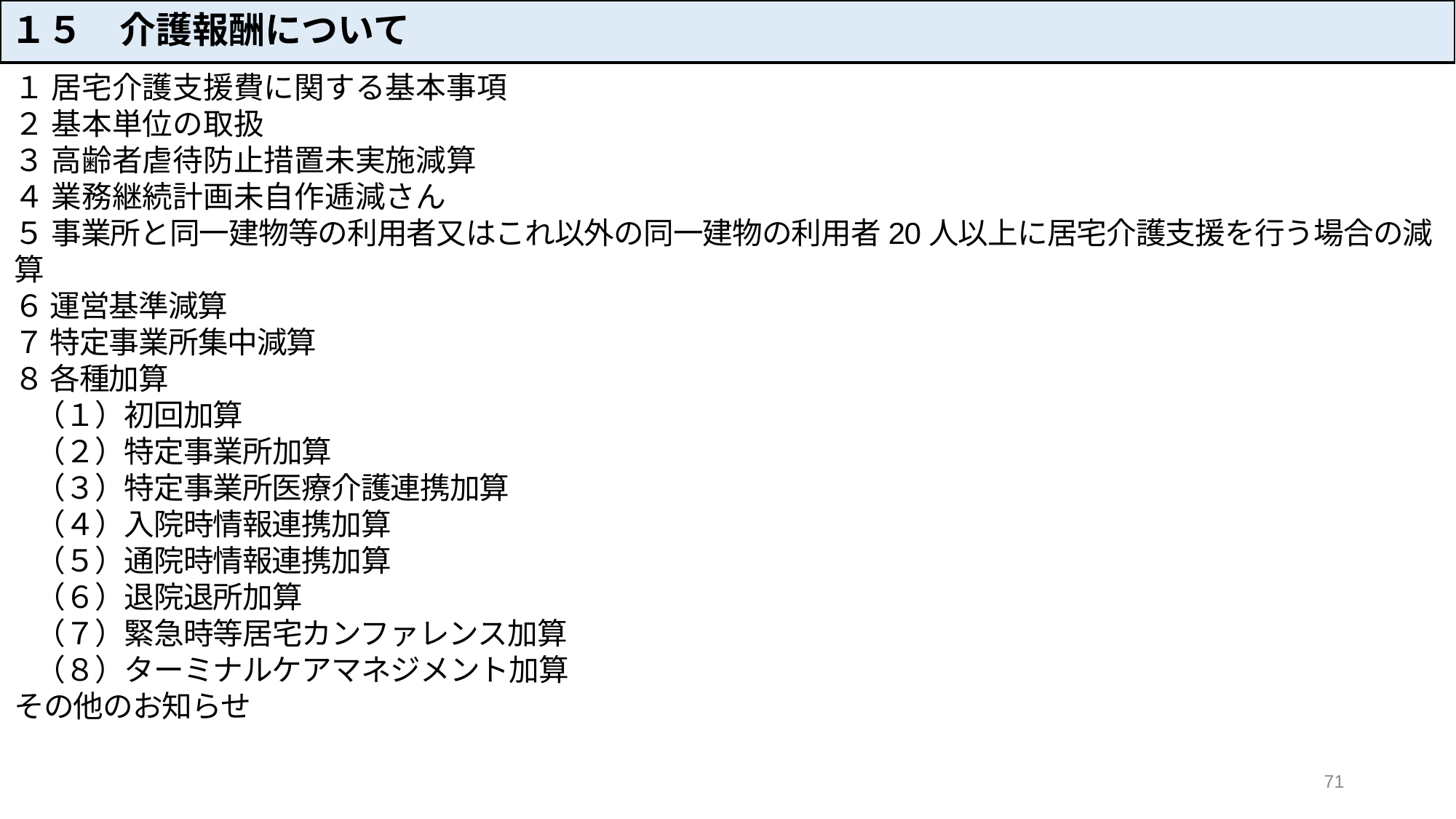

１５　介護報酬について
１ 居宅介護支援費に関する基本事項
２ 基本単位の取扱
３ 高齢者虐待防止措置未実施減算
４ 業務継続計画未自作逓減さん
５ 事業所と同一建物等の利用者又はこれ以外の同一建物の利用者20人以上に居宅介護支援を行う場合の減算
６ 運営基準減算
７ 特定事業所集中減算
８ 各種加算
（１）初回加算
（２）特定事業所加算
（３）特定事業所医療介護連携加算
（４）入院時情報連携加算
（５）通院時情報連携加算
（６）退院退所加算
（７）緊急時等居宅カンファレンス加算
（８）ターミナルケアマネジメント加算
その他のお知らせ

71